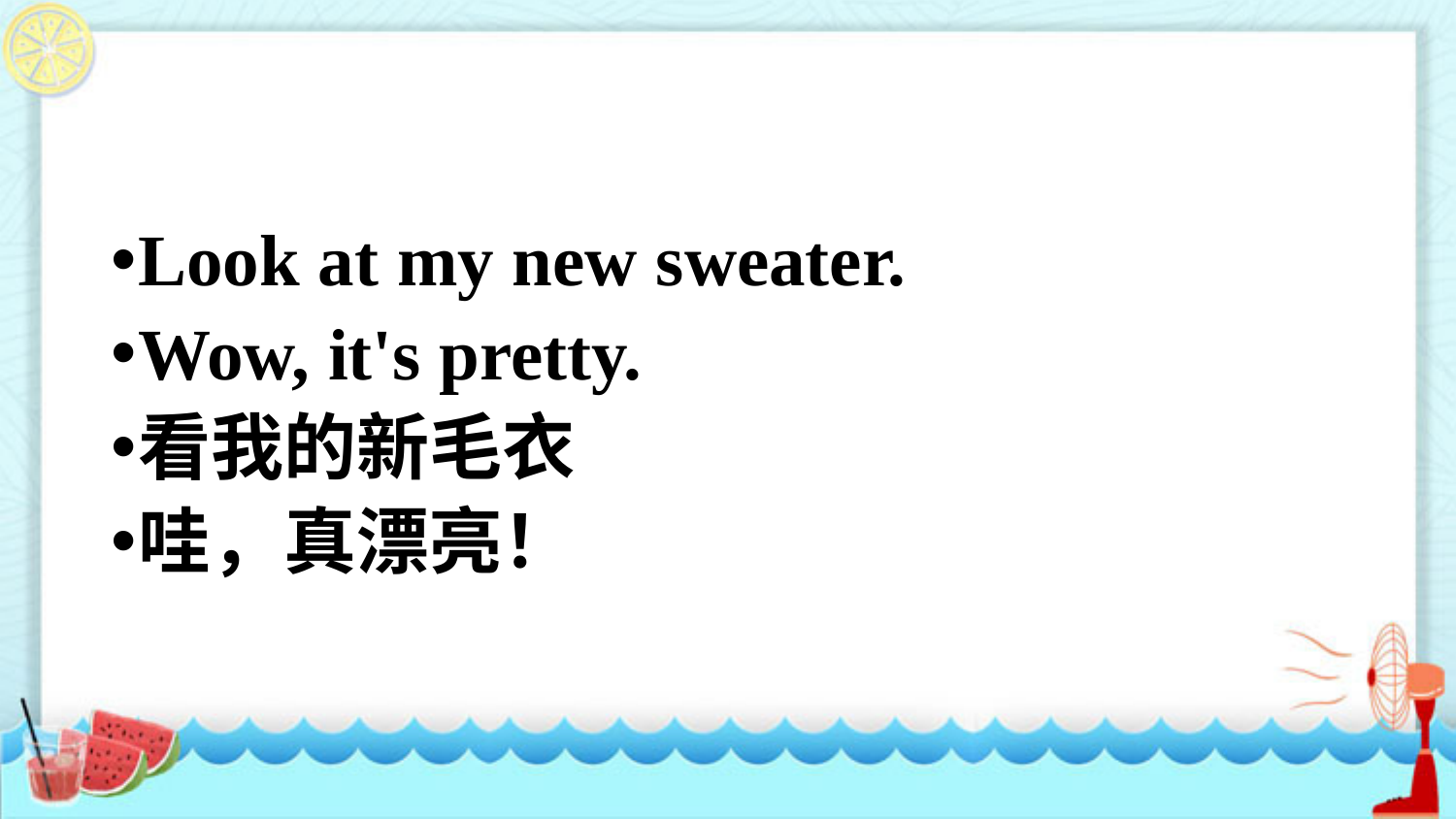

Look at my new sweater.
Wow, it's pretty.
看我的新毛衣
哇，真漂亮！